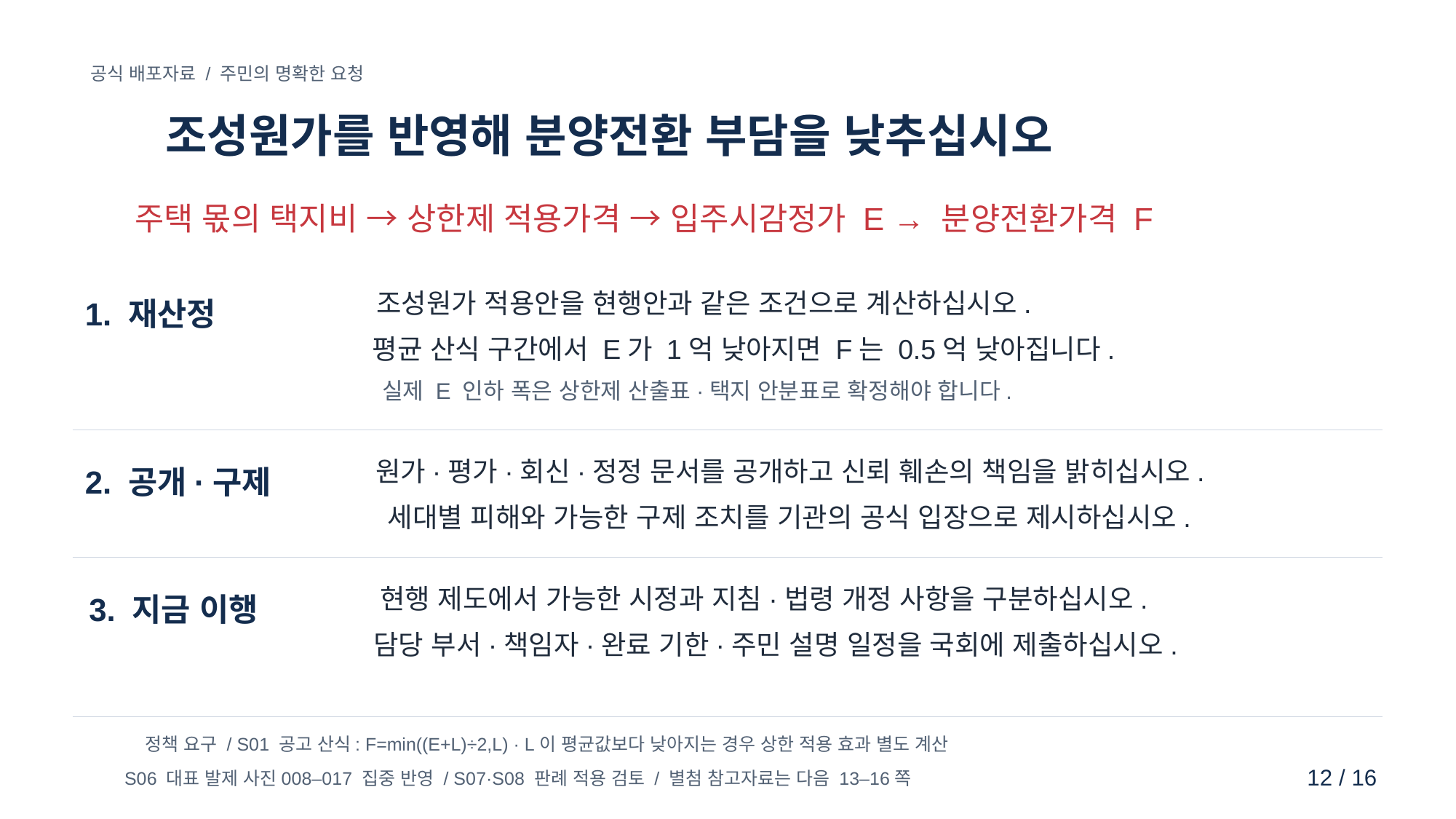

공식 배포자료 / 주민의 명확한 요청
조성원가를 반영해 분양전환 부담을 낮추십시오
주택 몫의 택지비 → 상한제 적용가격 → 입주시감정가 E → 분양전환가격 F
조성원가 적용안을 현행안과 같은 조건으로 계산하십시오.
1. 재산정
평균 산식 구간에서 E가 1억 낮아지면 F는 0.5억 낮아집니다.
실제 E 인하 폭은 상한제 산출표·택지 안분표로 확정해야 합니다.

원가·평가·회신·정정 문서를 공개하고 신뢰 훼손의 책임을 밝히십시오.
2. 공개·구제
세대별 피해와 가능한 구제 조치를 기관의 공식 입장으로 제시하십시오.

현행 제도에서 가능한 시정과 지침·법령 개정 사항을 구분하십시오.
3. 지금 이행
담당 부서·책임자·완료 기한·주민 설명 일정을 국회에 제출하십시오.

정책 요구 / S01 공고 산식: F=min((E+L)÷2,L) · L이 평균값보다 낮아지는 경우 상한 적용 효과 별도 계산
12 / 16
S06 대표 발제 사진008–017 집중 반영 / S07·S08 판례 적용 검토 / 별첨 참고자료는 다음 13–16쪽